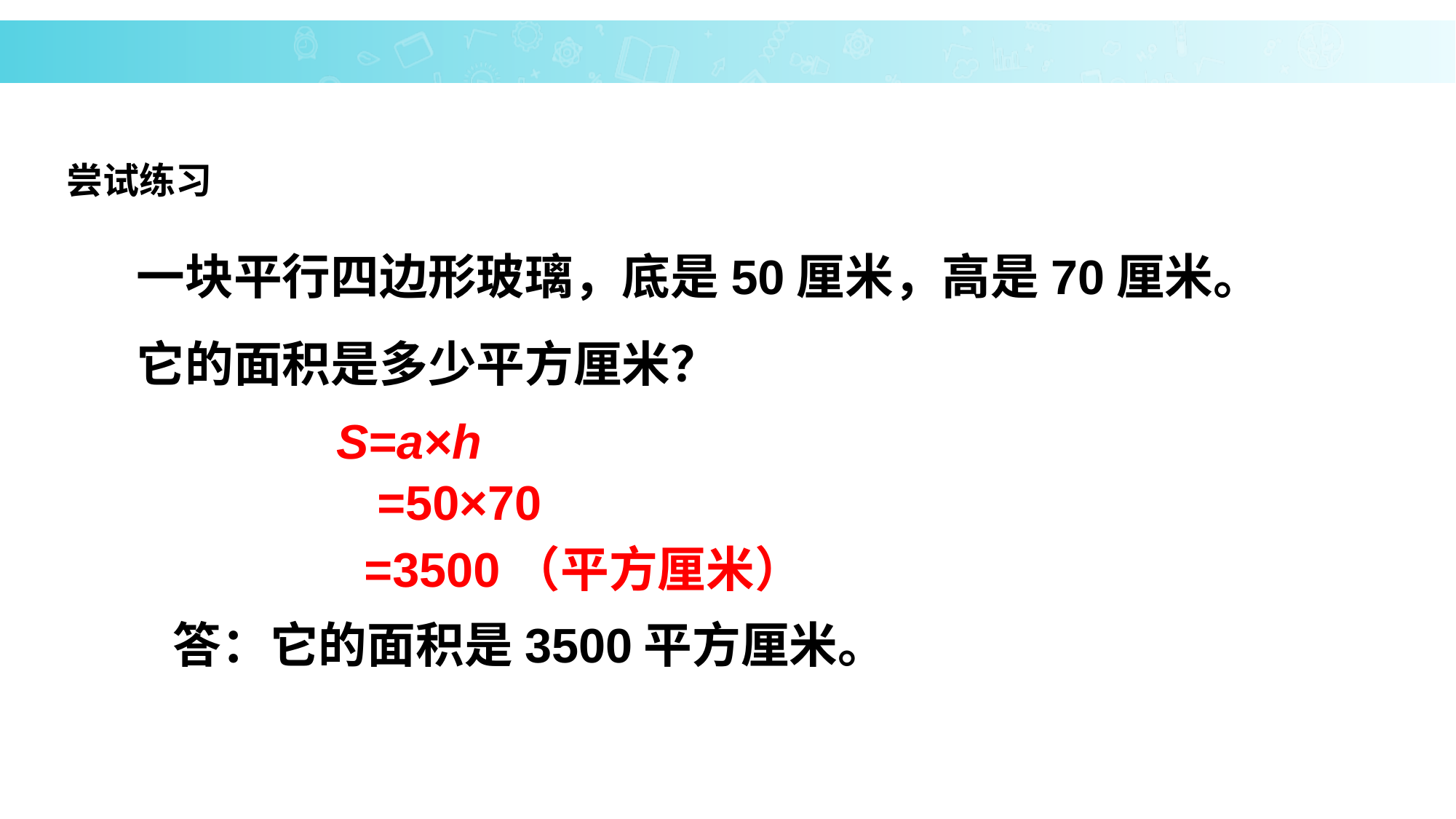

尝试练习
一块平行四边形玻璃，底是50厘米，高是70厘米。它的面积是多少平方厘米？
S=a×h
=50×70
=3500（平方厘米）
答：它的面积是3500平方厘米。